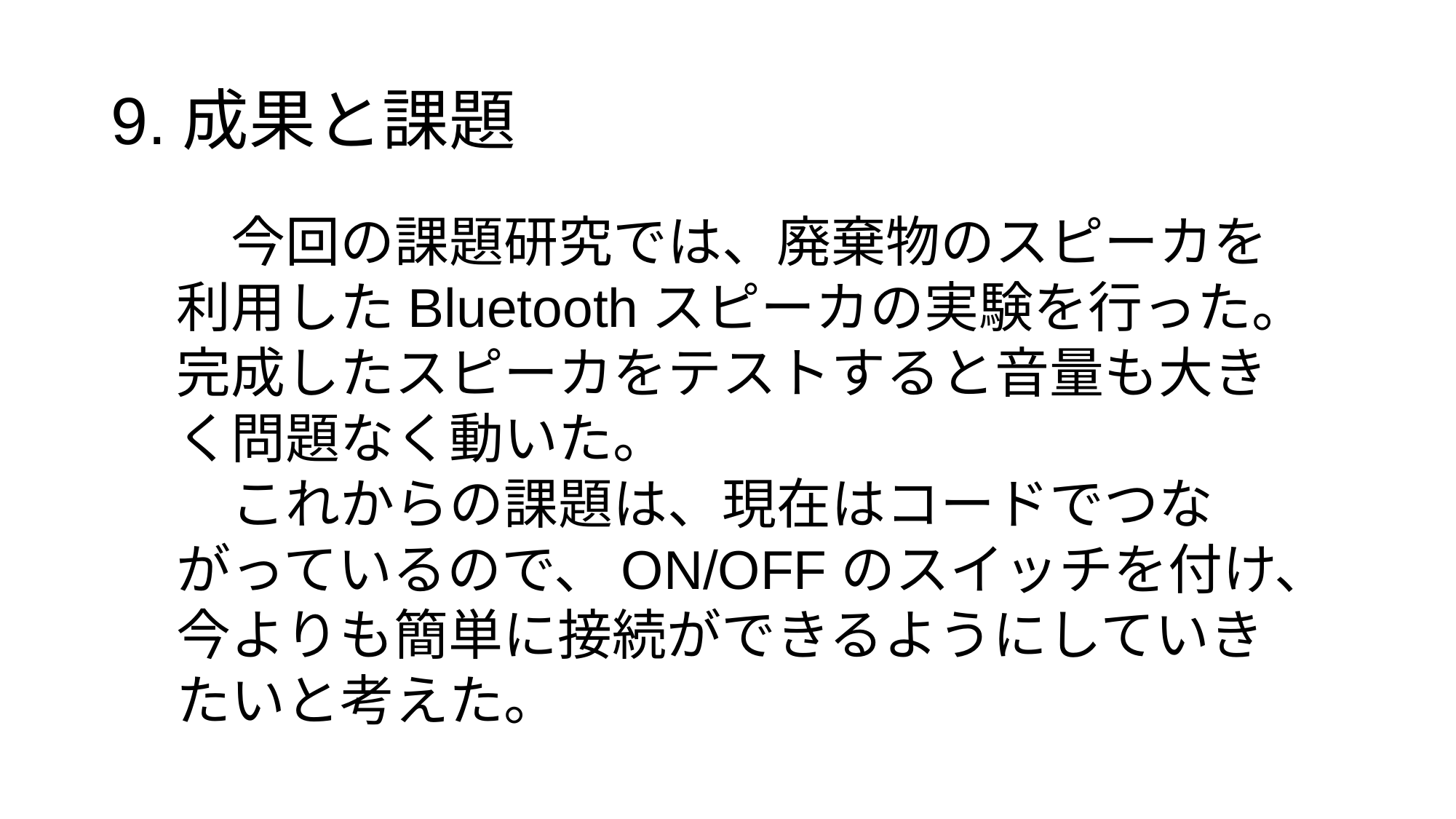

# 9.成果と課題
　今回の課題研究では、廃棄物のスピーカを
利用したBluetoothスピーカの実験を行った。
完成したスピーカをテストすると音量も大きく問題なく動いた。
　これからの課題は、現在はコードでつながっているので、ON/OFFのスイッチを付け、今よりも簡単に接続ができるようにしていきたいと考えた。